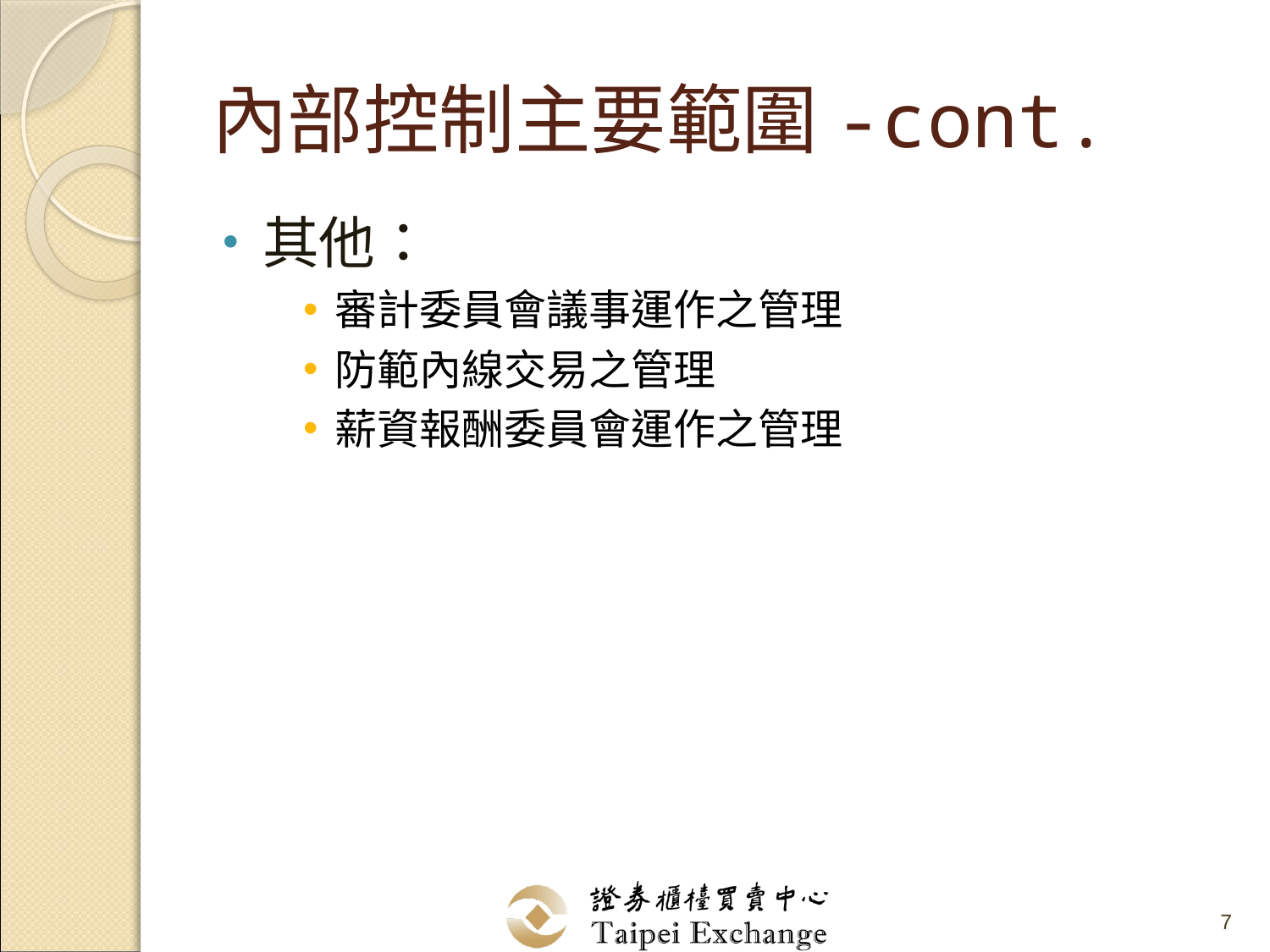

# 內部控制主要範圍-cont.
其他：
審計委員會議事運作之管理
防範內線交易之管理
薪資報酬委員會運作之管理
7